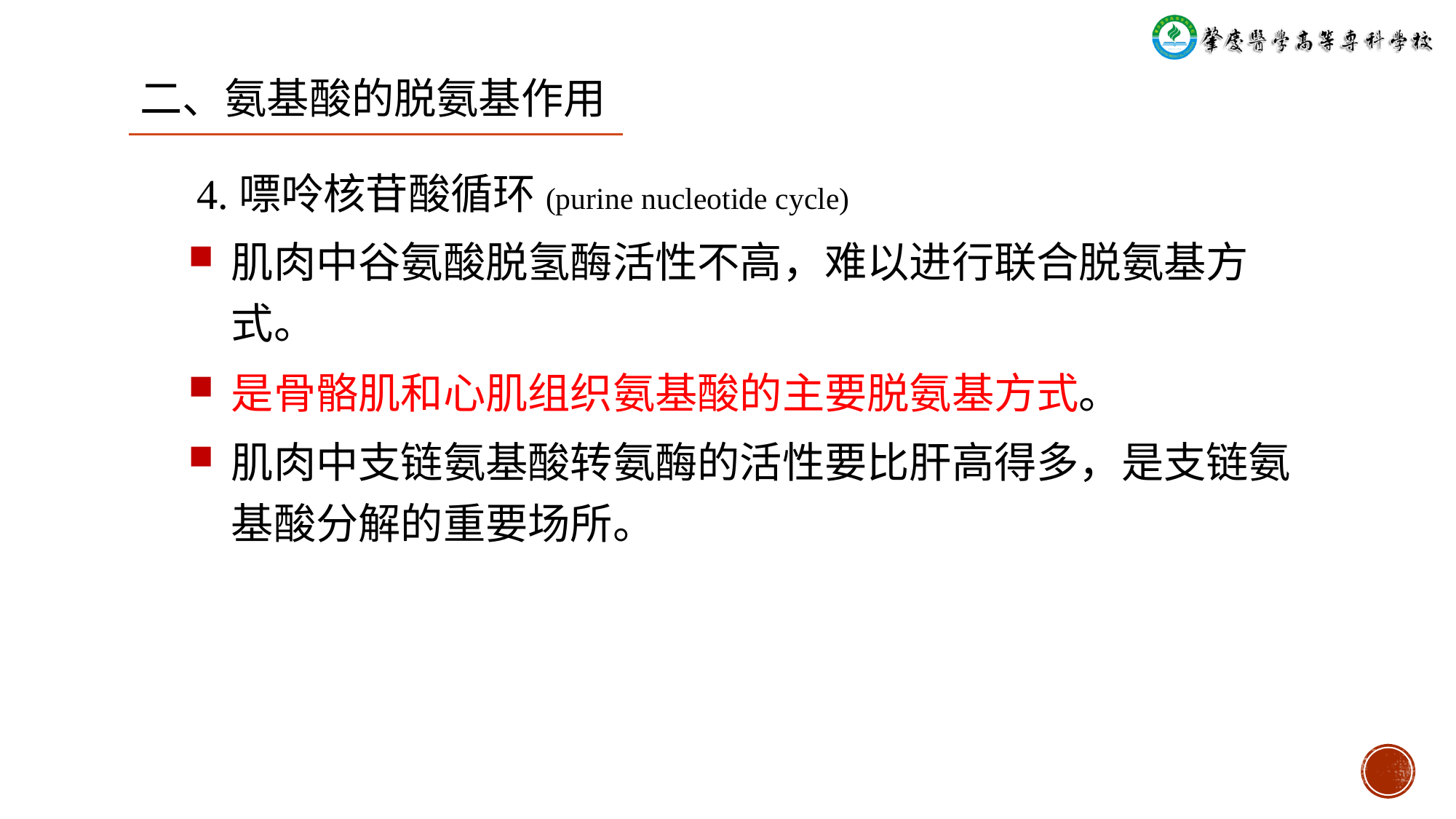

二、氨基酸的脱氨基作用
4.嘌呤核苷酸循环(purine nucleotide cycle)
肌肉中谷氨酸脱氢酶活性不高，难以进行联合脱氨基方式。
是骨骼肌和心肌组织氨基酸的主要脱氨基方式。
肌肉中支链氨基酸转氨酶的活性要比肝高得多，是支链氨基酸分解的重要场所。